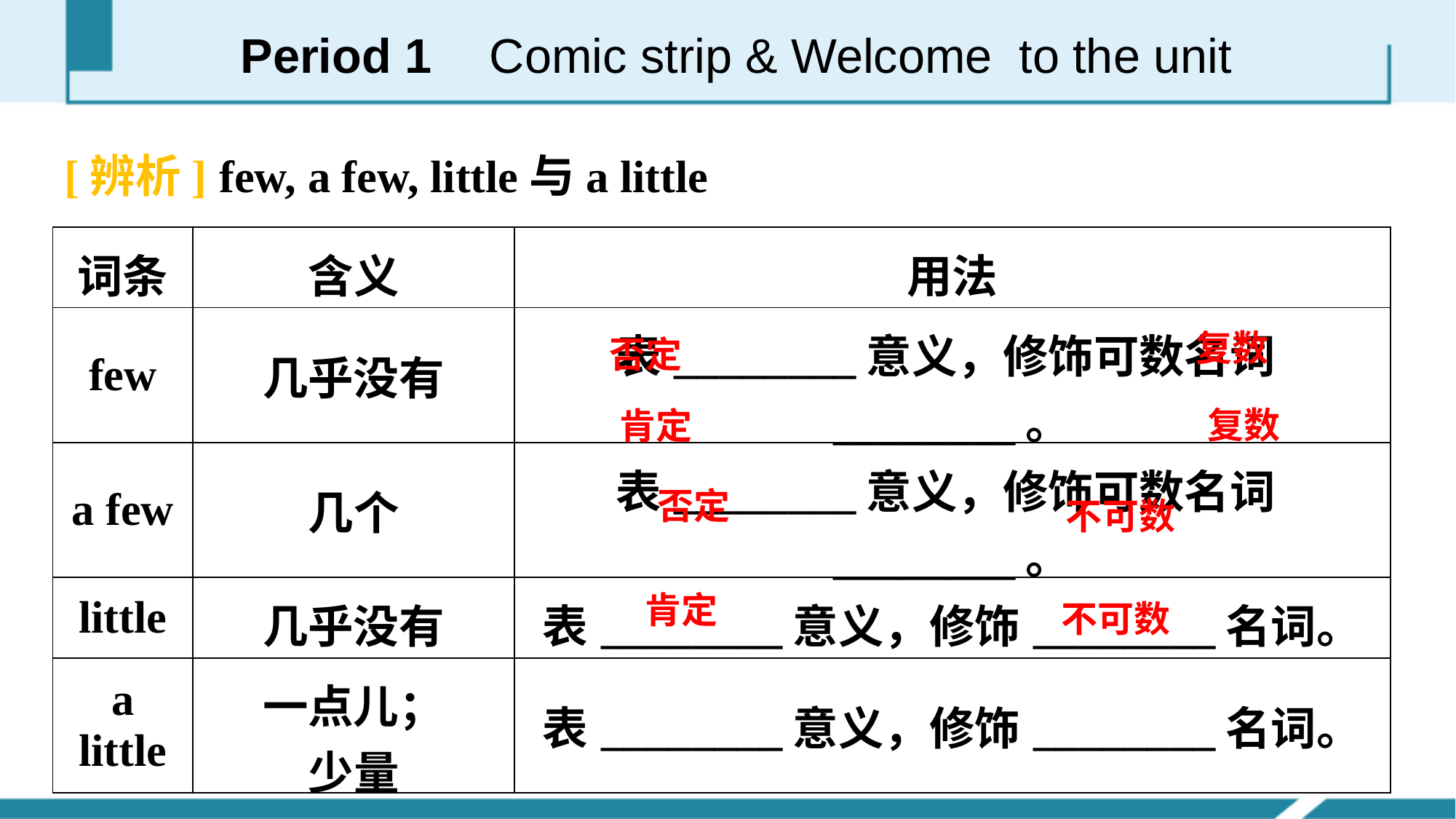

Period 1　  Comic strip & Welcome  to the unit
[辨析] few, a few, little与a little
| 词条 | 含义 | 用法 |
| --- | --- | --- |
| few | 几乎没有 | 表\_\_\_\_\_\_\_\_意义，修饰可数名词\_\_\_\_\_\_\_\_。 |
| a few | 几个 | 表\_\_\_\_\_\_\_\_意义，修饰可数名词\_\_\_\_\_\_\_\_。 |
| little | 几乎没有 | 表\_\_\_\_\_\_\_\_意义，修饰\_\_\_\_\_\_\_\_名词。 |
| a little | 一点儿； 少量 | 表\_\_\_\_\_\_\_\_意义，修饰\_\_\_\_\_\_\_\_名词。 |
复数
否定
复数
肯定
否定
不可数
肯定
不可数